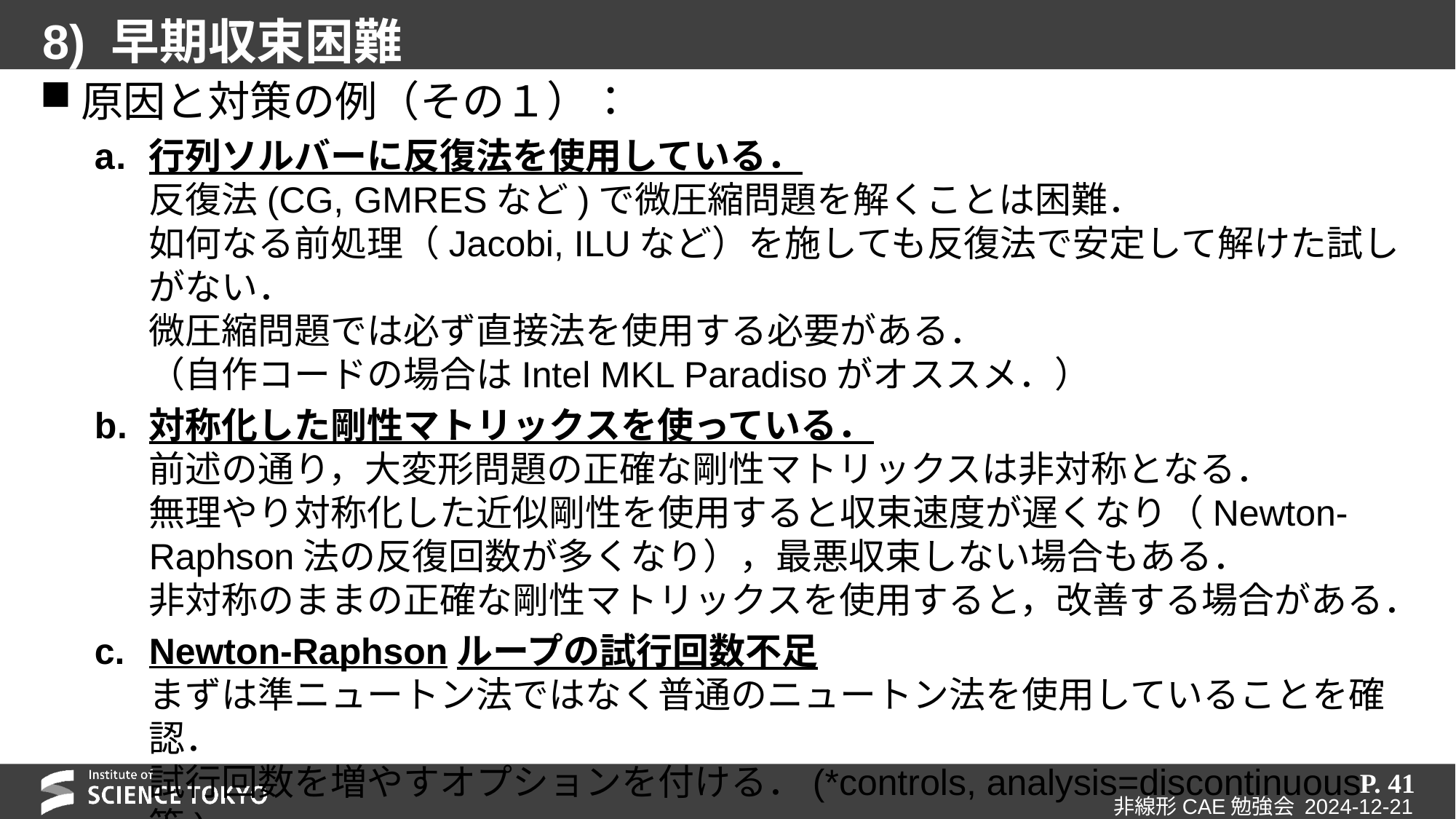

# 8) 早期収束困難
原因と対策の例（その１）：
行列ソルバーに反復法を使用している．
反復法(CG, GMRESなど)で微圧縮問題を解くことは困難．
如何なる前処理（Jacobi, ILUなど）を施しても反復法で安定して解けた試しがない．
微圧縮問題では必ず直接法を使用する必要がある．
（自作コードの場合はIntel MKL Paradisoがオススメ．）
対称化した剛性マトリックスを使っている．
前述の通り，大変形問題の正確な剛性マトリックスは非対称となる．
無理やり対称化した近似剛性を使用すると収束速度が遅くなり（Newton-Raphson法の反復回数が多くなり），最悪収束しない場合もある．
非対称のままの正確な剛性マトリックスを使用すると，改善する場合がある．
Newton-Raphsonループの試行回数不足
まずは準ニュートン法ではなく普通のニュートン法を使用していることを確認．
試行回数を増やすオプションを付ける．(*controls, analysis=discontinuous 等)

P. 41